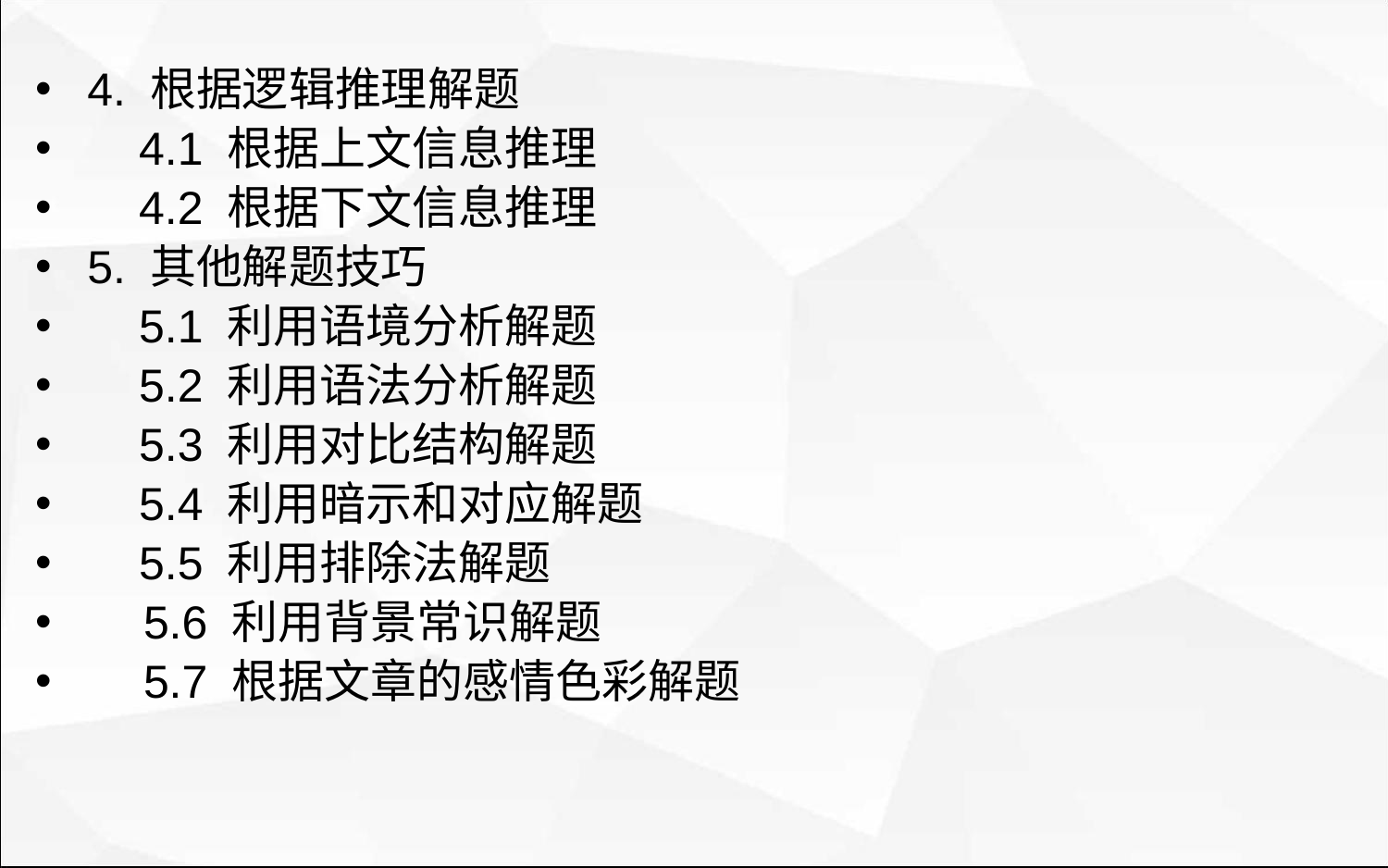

4. 根据逻辑推理解题
    4.1 根据上文信息推理
    4.2 根据下文信息推理
5. 其他解题技巧
    5.1 利用语境分析解题
    5.2 利用语法分析解题
    5.3 利用对比结构解题
    5.4 利用暗示和对应解题
    5.5 利用排除法解题
   5.6 利用背景常识解题
   5.7 根据文章的感情色彩解题